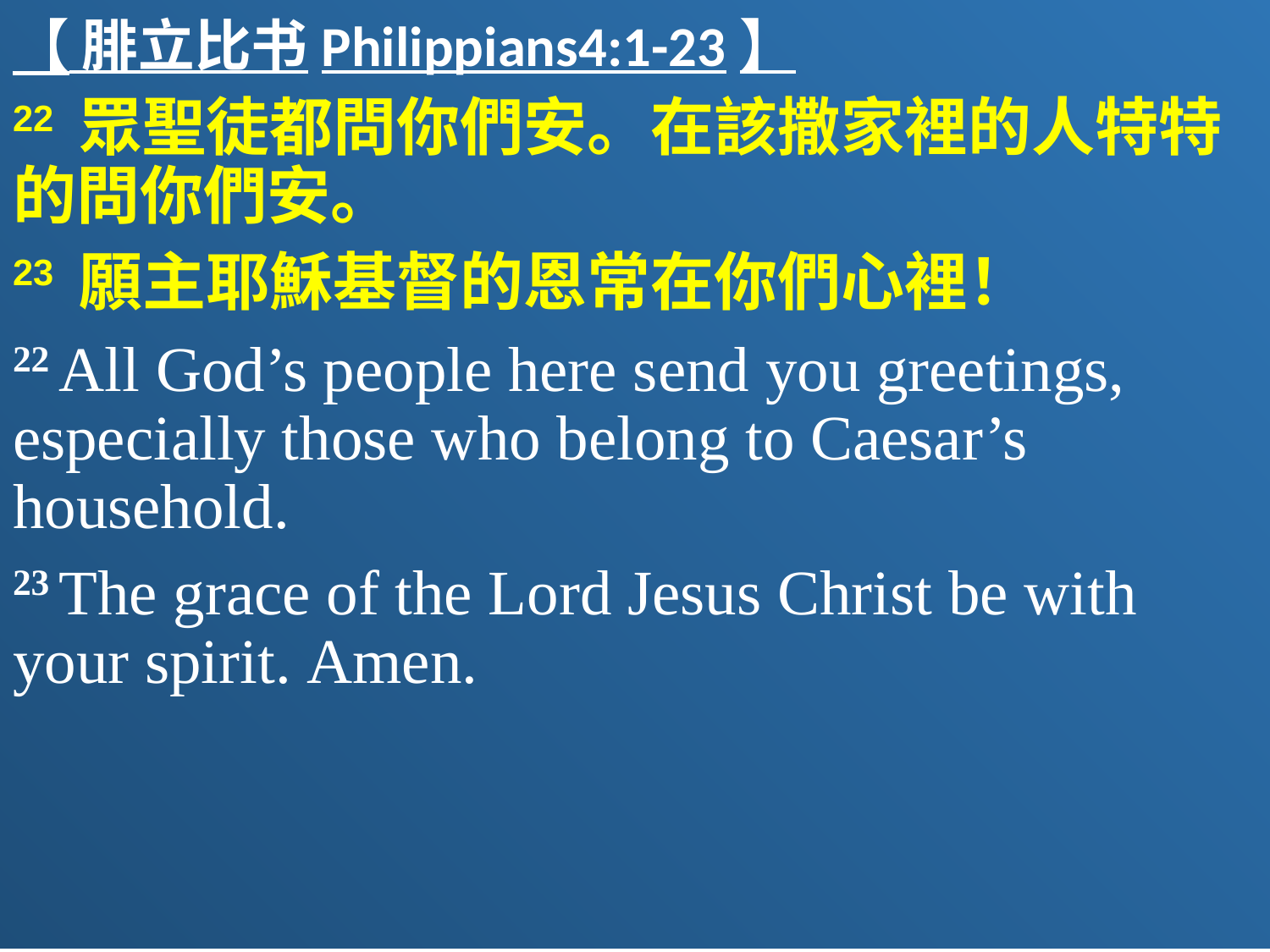

【 腓立比书Philippians4:1-23】
22 眾聖徒都問你們安。在該撒家裡的人特特的問你們安。
23 願主耶穌基督的恩常在你們心裡！
22 All God’s people here send you greetings, especially those who belong to Caesar’s household.
23 The grace of the Lord Jesus Christ be with your spirit. Amen.